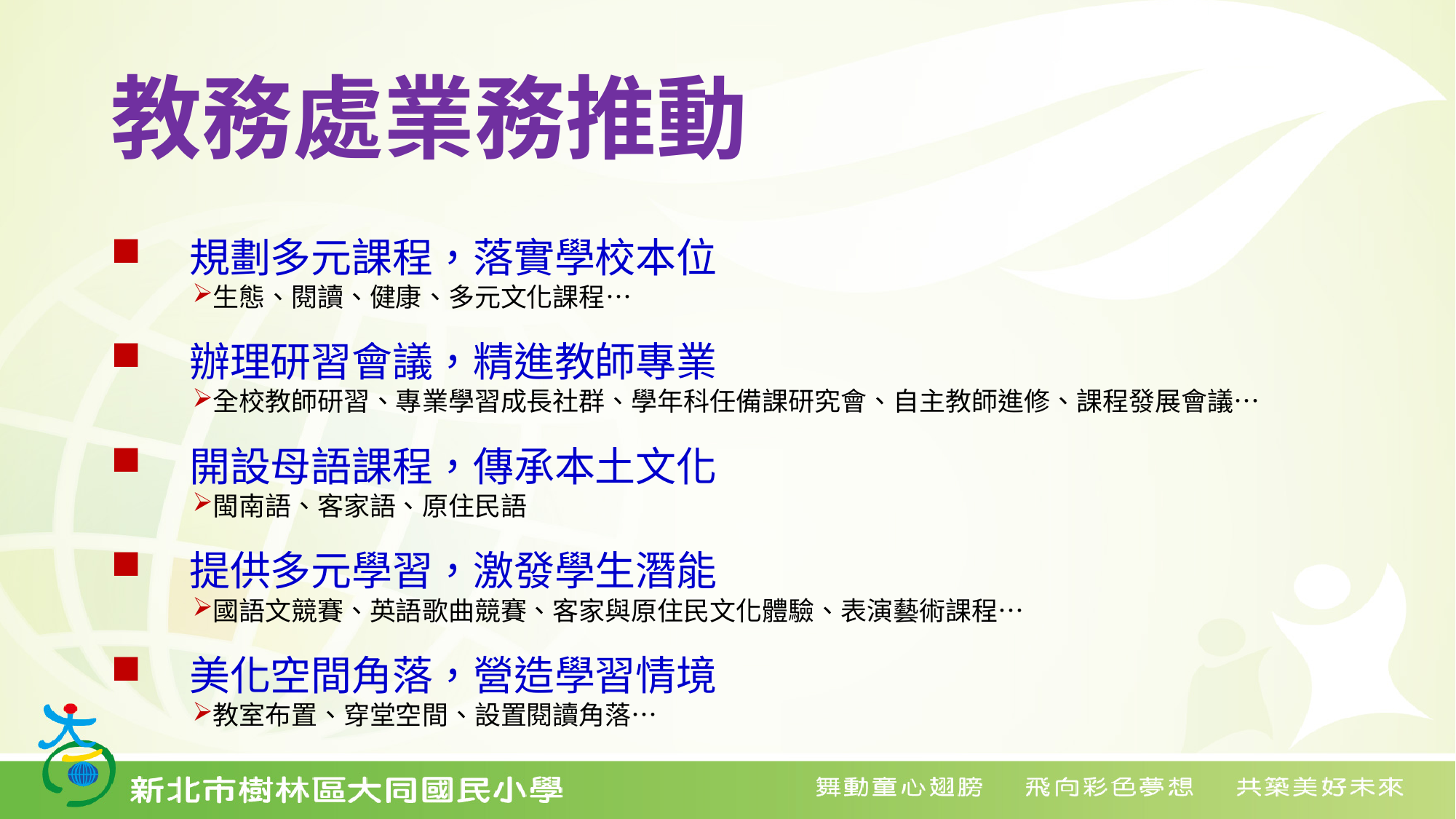

# 教務處業務推動
規劃多元課程，落實學校本位
生態、閱讀、健康、多元文化課程…
辦理研習會議，精進教師專業
全校教師研習、專業學習成長社群、學年科任備課研究會、自主教師進修、課程發展會議…
開設母語課程，傳承本土文化
閩南語、客家語、原住民語
提供多元學習，激發學生潛能
國語文競賽、英語歌曲競賽、客家與原住民文化體驗、表演藝術課程…
美化空間角落，營造學習情境
教室布置、穿堂空間、設置閱讀角落…